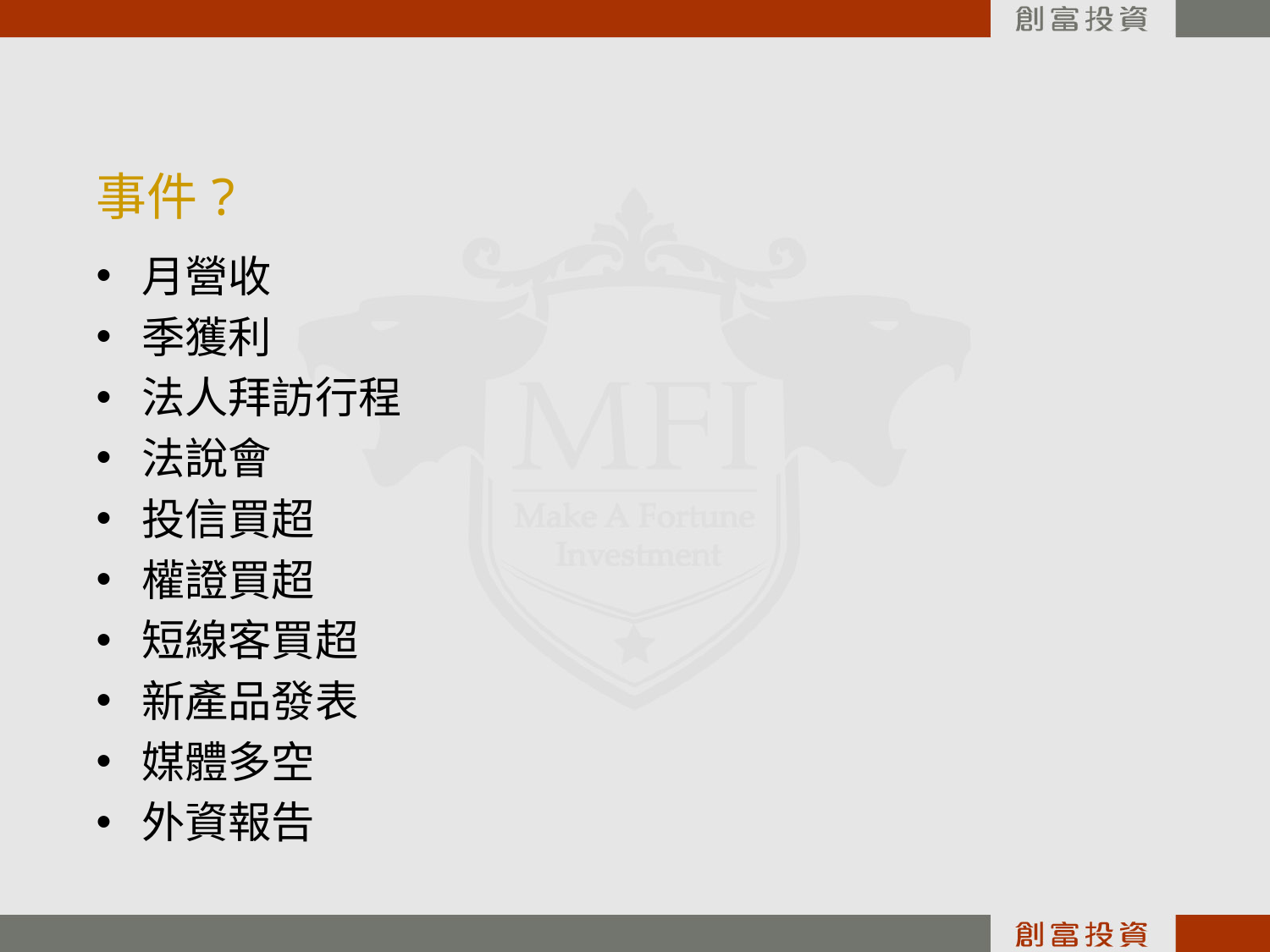

# 事件?
月營收
季獲利
法人拜訪行程
法說會
投信買超
權證買超
短線客買超
新產品發表
媒體多空
外資報告